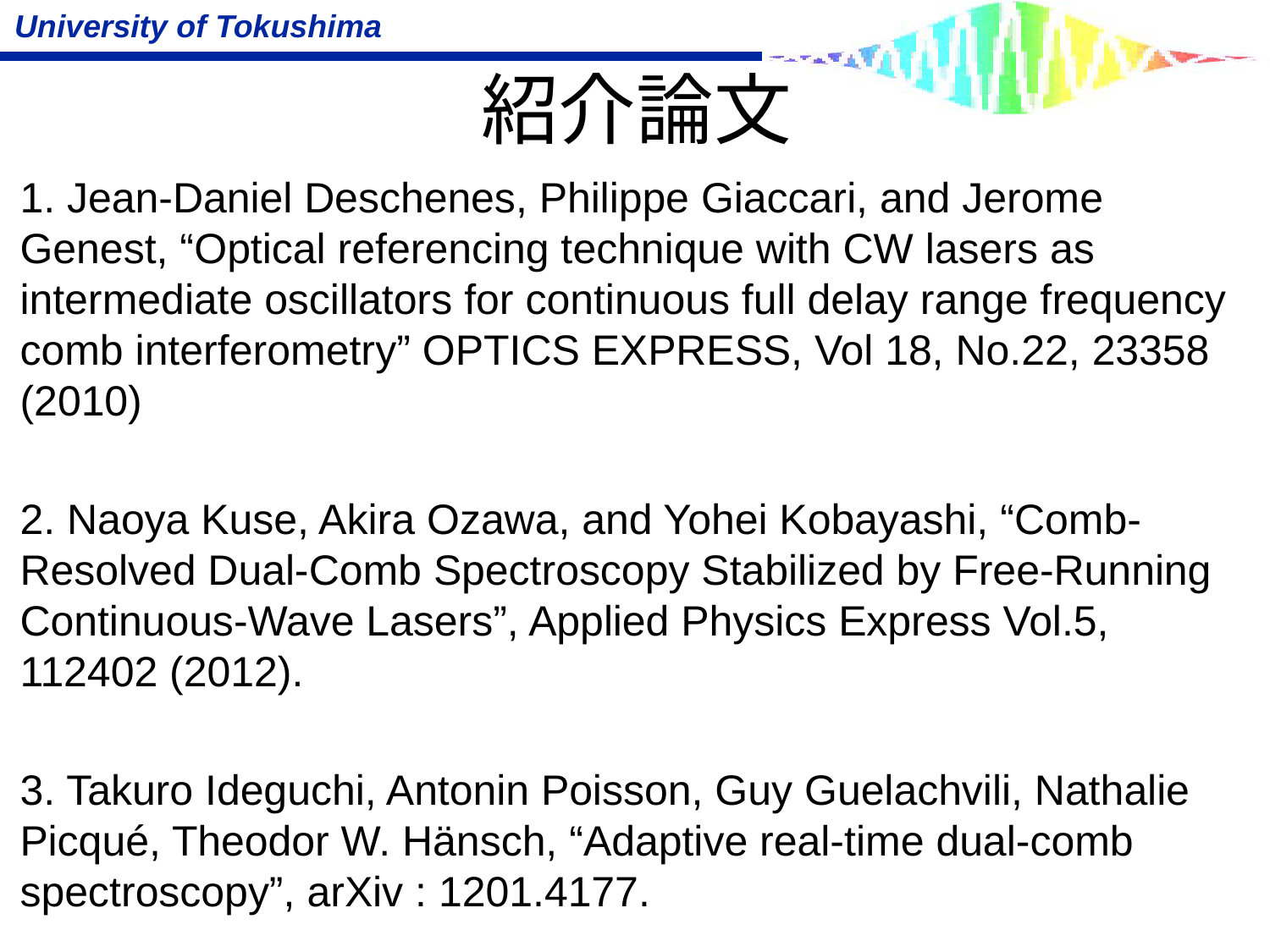

# 紹介論文
1. Jean-Daniel Deschenes, Philippe Giaccari, and Jerome Genest, “Optical referencing technique with CW lasers as intermediate oscillators for continuous full delay range frequency comb interferometry” OPTICS EXPRESS, Vol 18, No.22, 23358 (2010)

2. Naoya Kuse, Akira Ozawa, and Yohei Kobayashi, “Comb-Resolved Dual-Comb Spectroscopy Stabilized by Free-Running Continuous-Wave Lasers”, Applied Physics Express Vol.5, 112402 (2012).

3. Takuro Ideguchi, Antonin Poisson, Guy Guelachvili, Nathalie Picqué, Theodor W. Hänsch, “Adaptive real-time dual-comb spectroscopy”, arXiv : 1201.4177.